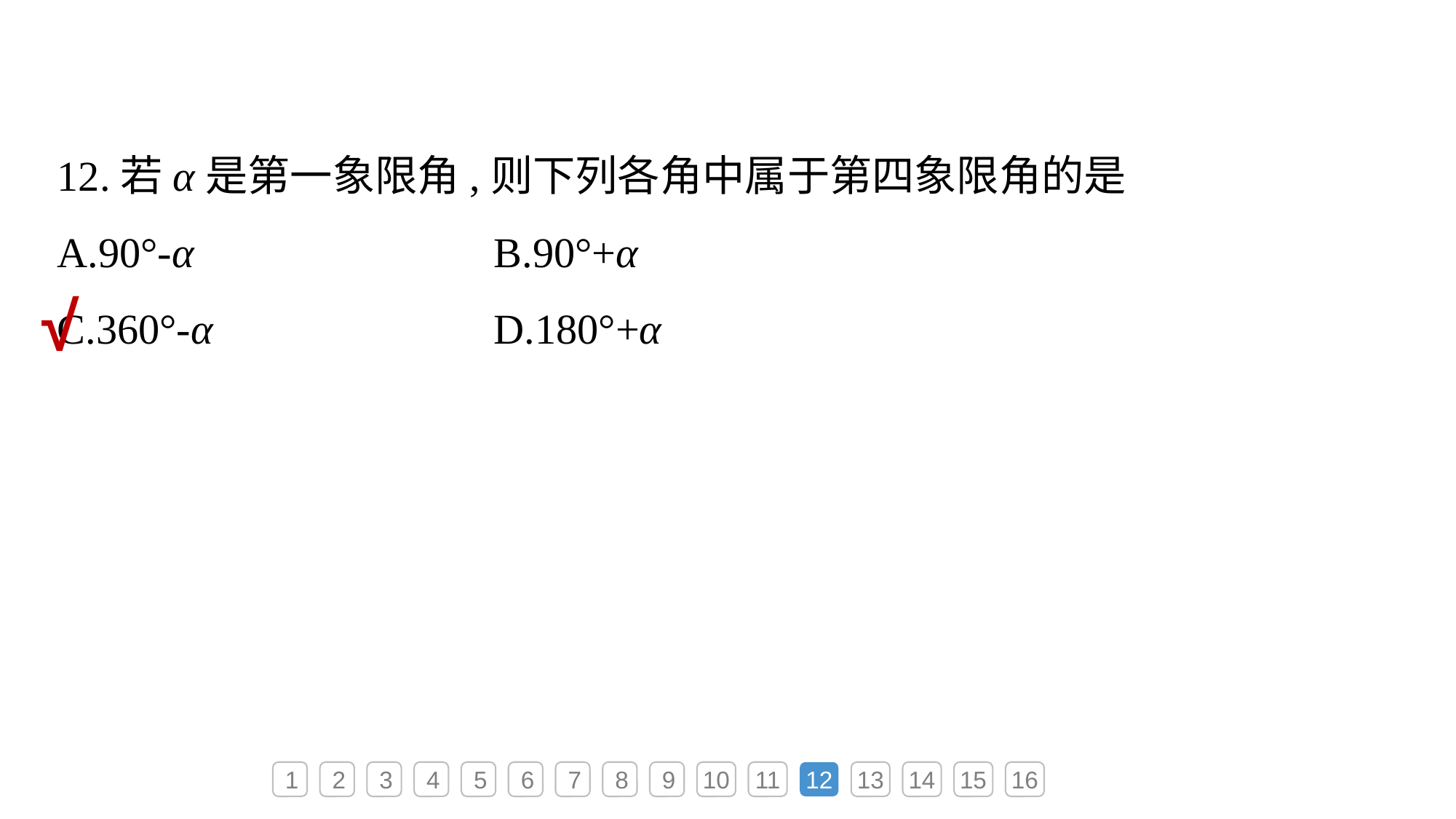

12.若α是第一象限角,则下列各角中属于第四象限角的是
A.90°-α			B.90°+α
C.360°-α			D.180°+α
√
1
2
3
4
5
6
7
8
9
10
11
12
13
14
15
16